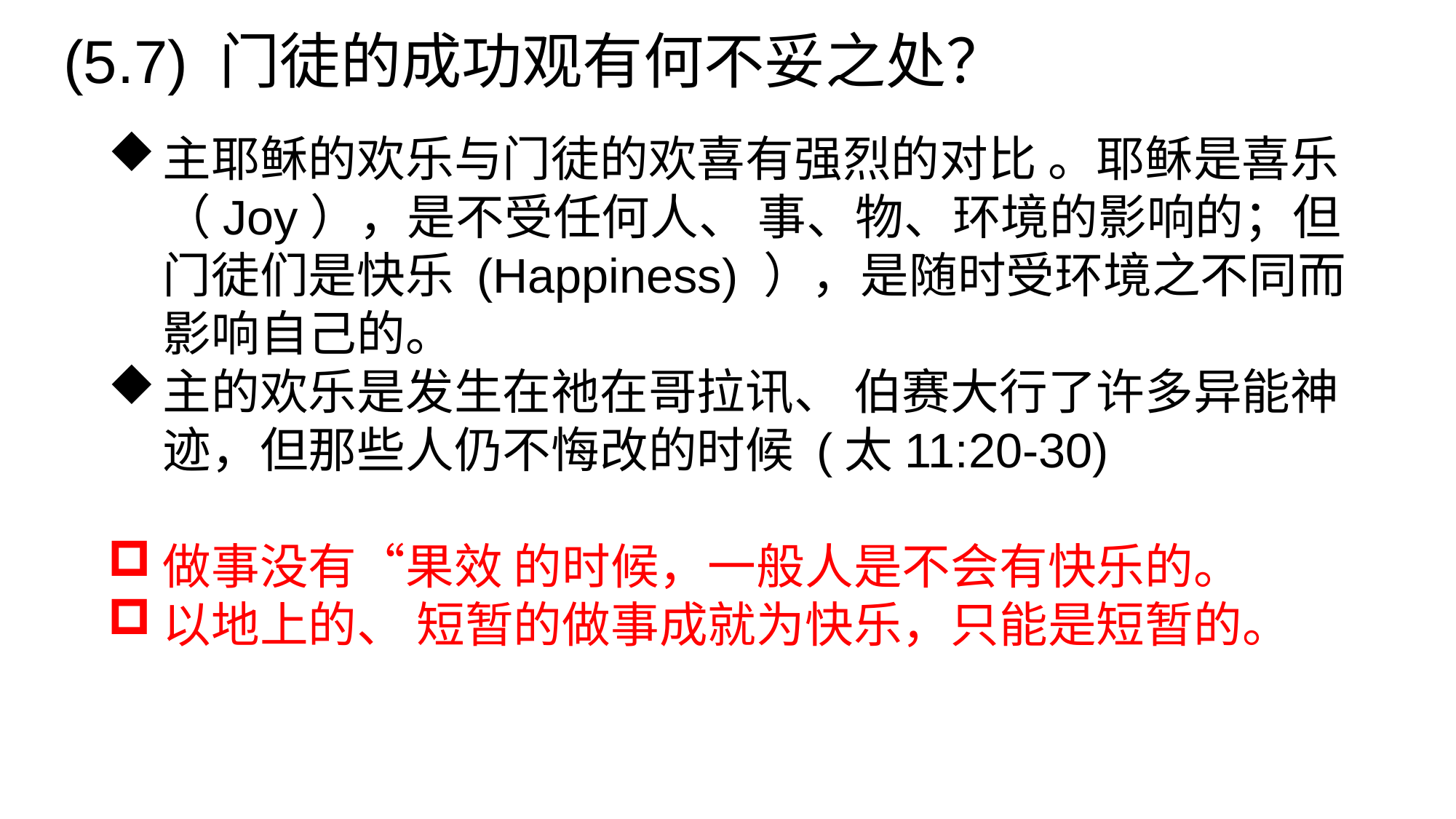

(5.7) 门徒的成功观有何不妥之处？
主耶稣的欢乐与门徒的欢喜有强烈的对比 。耶稣是喜乐 （Joy），是不受任何人、 事、物、环境的影响的；但门徒们是快乐 (Happiness) ），是随时受环境之不同而影响自己的。
主的欢乐是发生在祂在哥拉讯、 伯赛大行了许多异能神迹，但那些人仍不悔改的时候 (太11:20-30)

做事没有“果效 的时候，一般人是不会有快乐的。
以地上的、 短暂的做事成就为快乐，只能是短暂的。
此照片，作者: 未知作者，许可证: CC BY